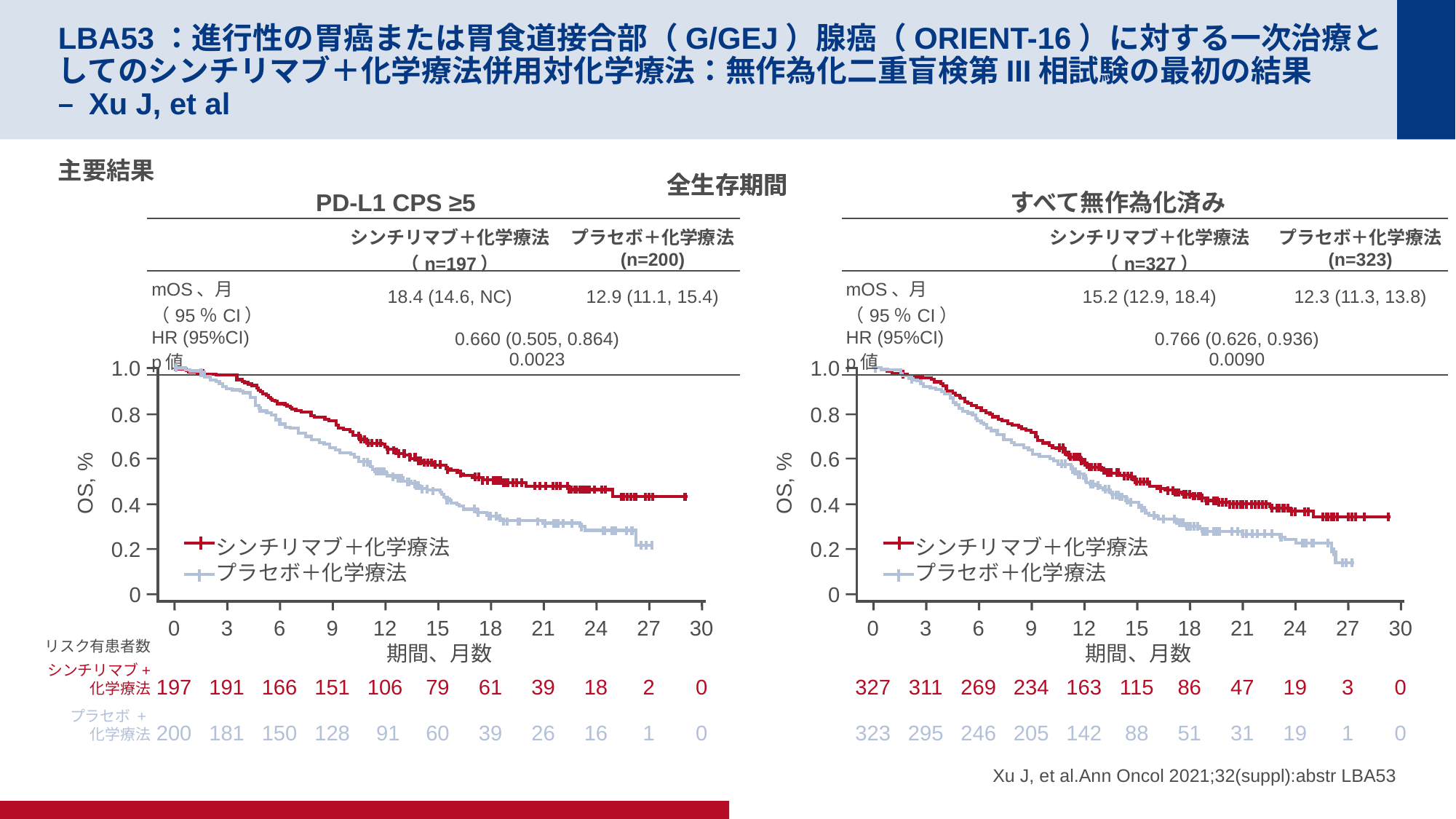

# LBA53：進行性の胃癌または胃食道接合部（G/GEJ）腺癌（ORIENT-16）に対する一次治療としてのシンチリマブ＋化学療法併用対化学療法：無作為化二重盲検第III相試験の最初の結果 – Xu J, et al
主要結果
全生存期間
全生存期間
PD-L1 CPS ≥5
すべて無作為化済み
|  | シンチリマブ＋化学療法（n=197） | プラセボ＋化学療法 (n=200) |
| --- | --- | --- |
| mOS、月（95％CI） | 18.4 (14.6, NC) | 12.9 (11.1, 15.4) |
| HR (95%CI) p値 | 0.660 (0.505, 0.864) 0.0023 |  |
|  | シンチリマブ＋化学療法（n=327） | プラセボ＋化学療法 (n=323) |
| --- | --- | --- |
| mOS、月（95％CI） | 15.2 (12.9, 18.4) | 12.3 (11.3, 13.8) |
| HR (95%CI) p値 | 0.766 (0.626, 0.936) 0.0090 |  |
1.0

0.8

0.6

OS, %
0.4

0.2

0

1.0

0.8

0.6

OS, %
0.4

0.2

0

シンチリマブ＋化学療法
プラセボ＋化学療法
シンチリマブ＋化学療法
プラセボ＋化学療法

0
3
6
9
12
15
18
21
24
27
30

0
3
6
9
12
15
18
21
24
27
30
リスク有患者数
期間、月数
期間、月数
シンチリマブ+
化学療法
197
191
166
151
106
79
61
39
18
2
0
327
311
269
234
163
115
86
47
19
3
0
プラセボ +
化学療法
200
181
150
128
 91
60
39
26
16
1
0
323
295
246
205
142
88
51
31
19
1
0
Xu J, et al.Ann Oncol 2021;32(suppl):abstr LBA53